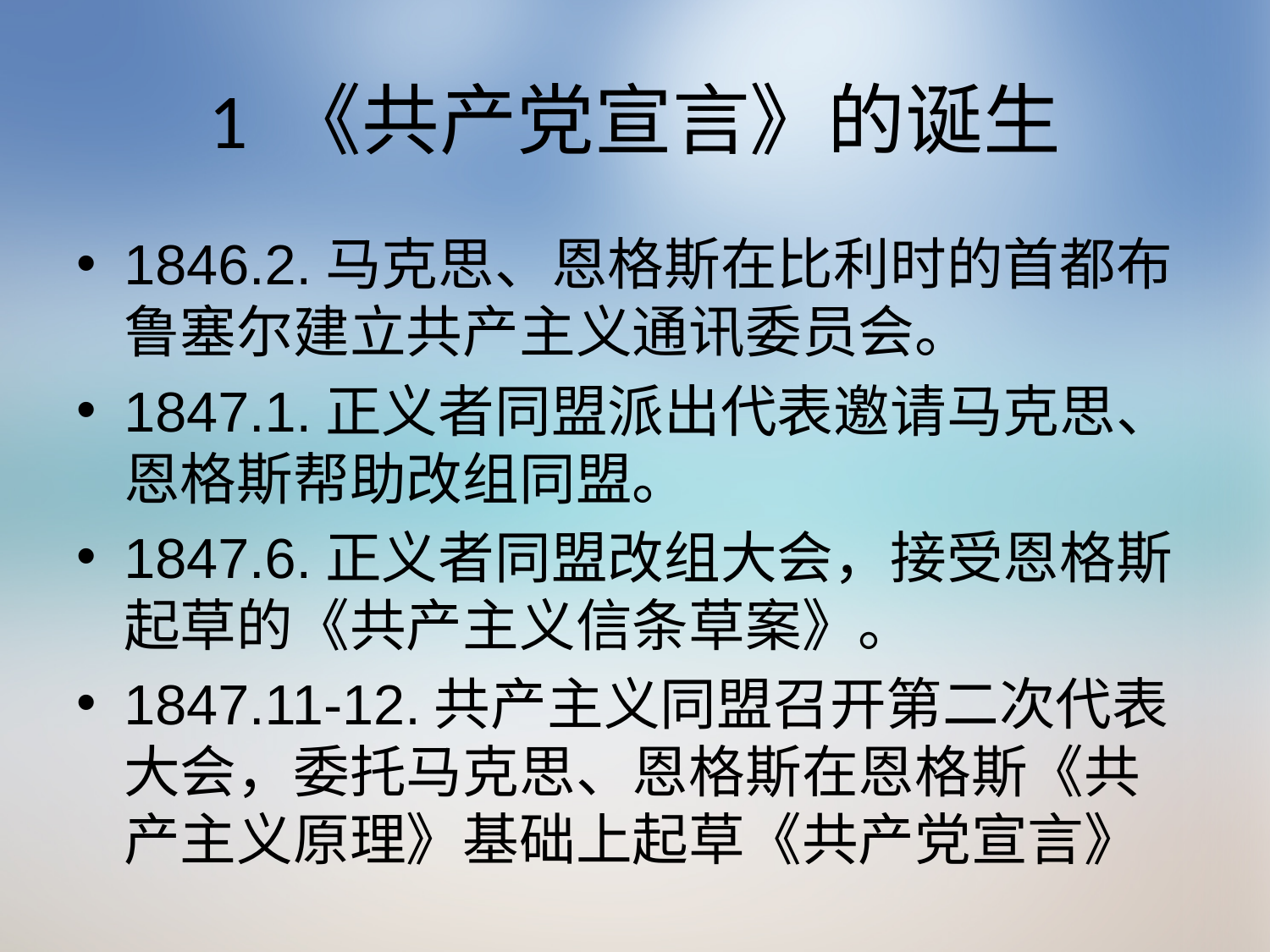

# 1 《共产党宣言》的诞生
1846.2.马克思、恩格斯在比利时的首都布鲁塞尔建立共产主义通讯委员会。
1847.1.正义者同盟派出代表邀请马克思、恩格斯帮助改组同盟。
1847.6.正义者同盟改组大会，接受恩格斯起草的《共产主义信条草案》。
1847.11-12.共产主义同盟召开第二次代表大会，委托马克思、恩格斯在恩格斯《共产主义原理》基础上起草《共产党宣言》